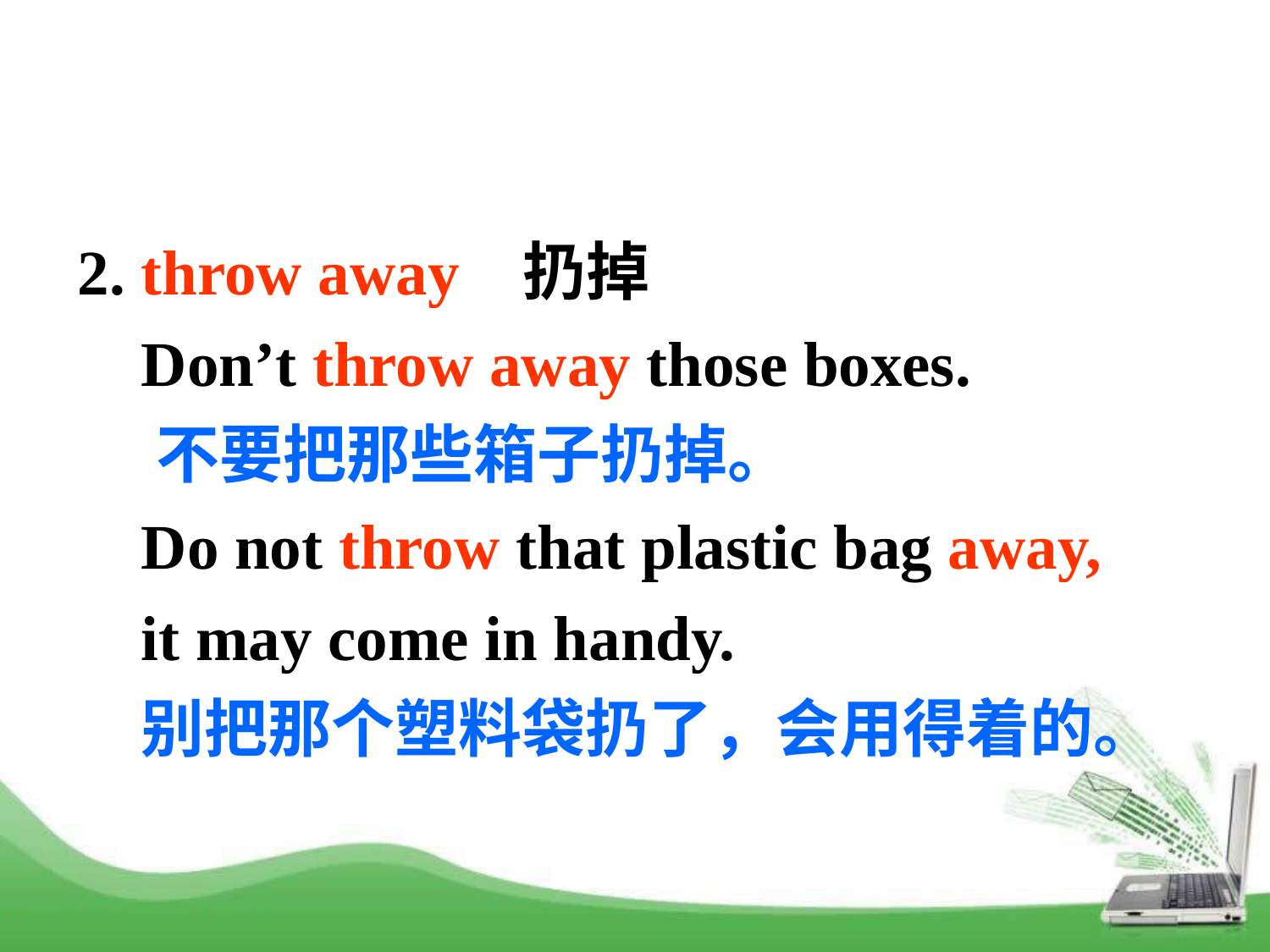

2. throw away   扔掉
    Don’t throw away those boxes.
    不要把那些箱子扔掉。
    Do not throw that plastic bag away,
    it may come in handy.
   别把那个塑料袋扔了，会用得着的。